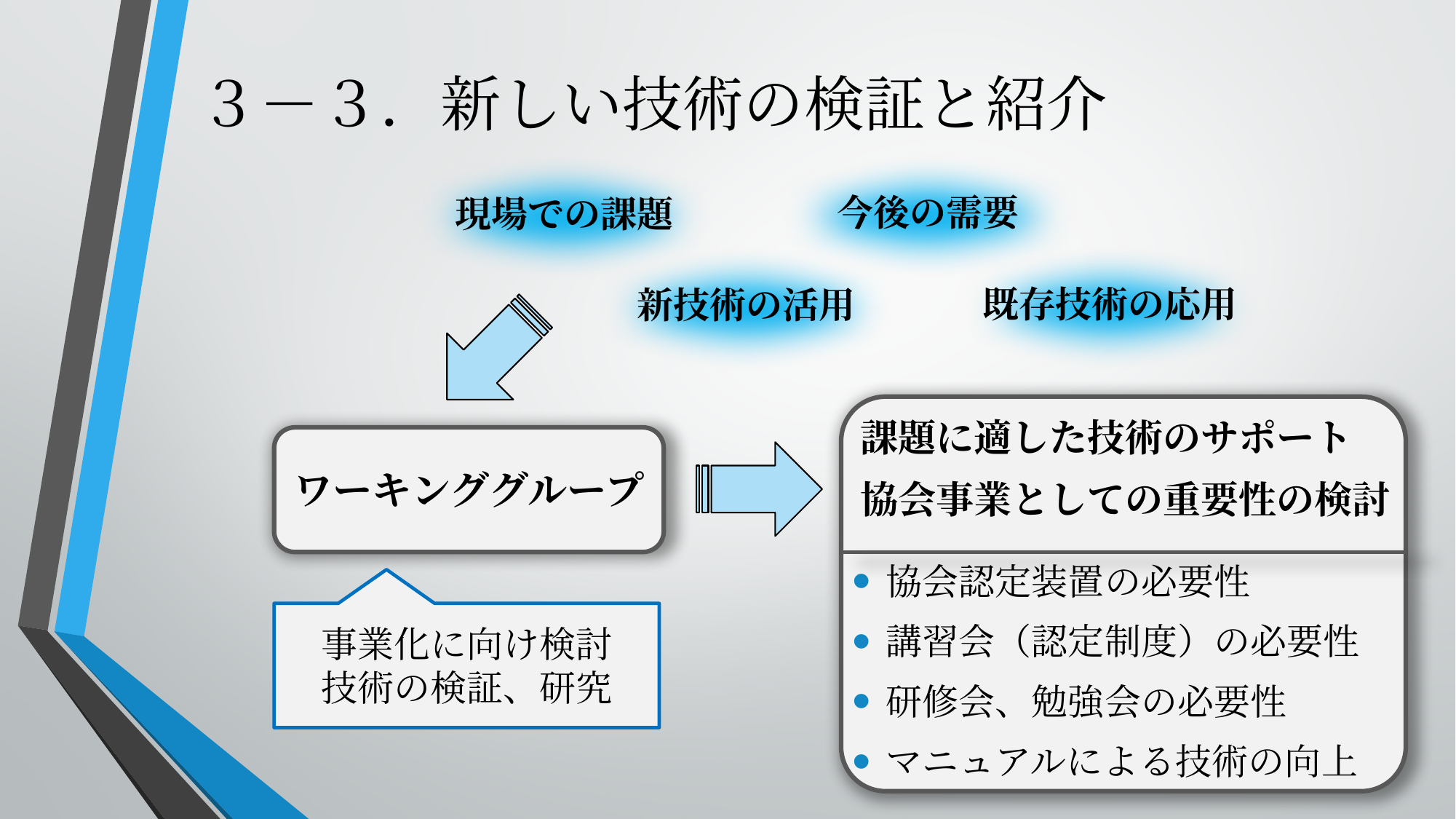

# ３－３．新しい技術の検証と紹介

今後の需要
現場での課題

既存技術の応用
新技術の活用

課題に適した技術のサポート
協会事業としての重要性の検討

ワーキンググループ
協会認定装置の必要性
講習会（認定制度）の必要性
研修会、勉強会の必要性
マニュアルによる技術の向上

事業化に向け検討
技術の検証、研究